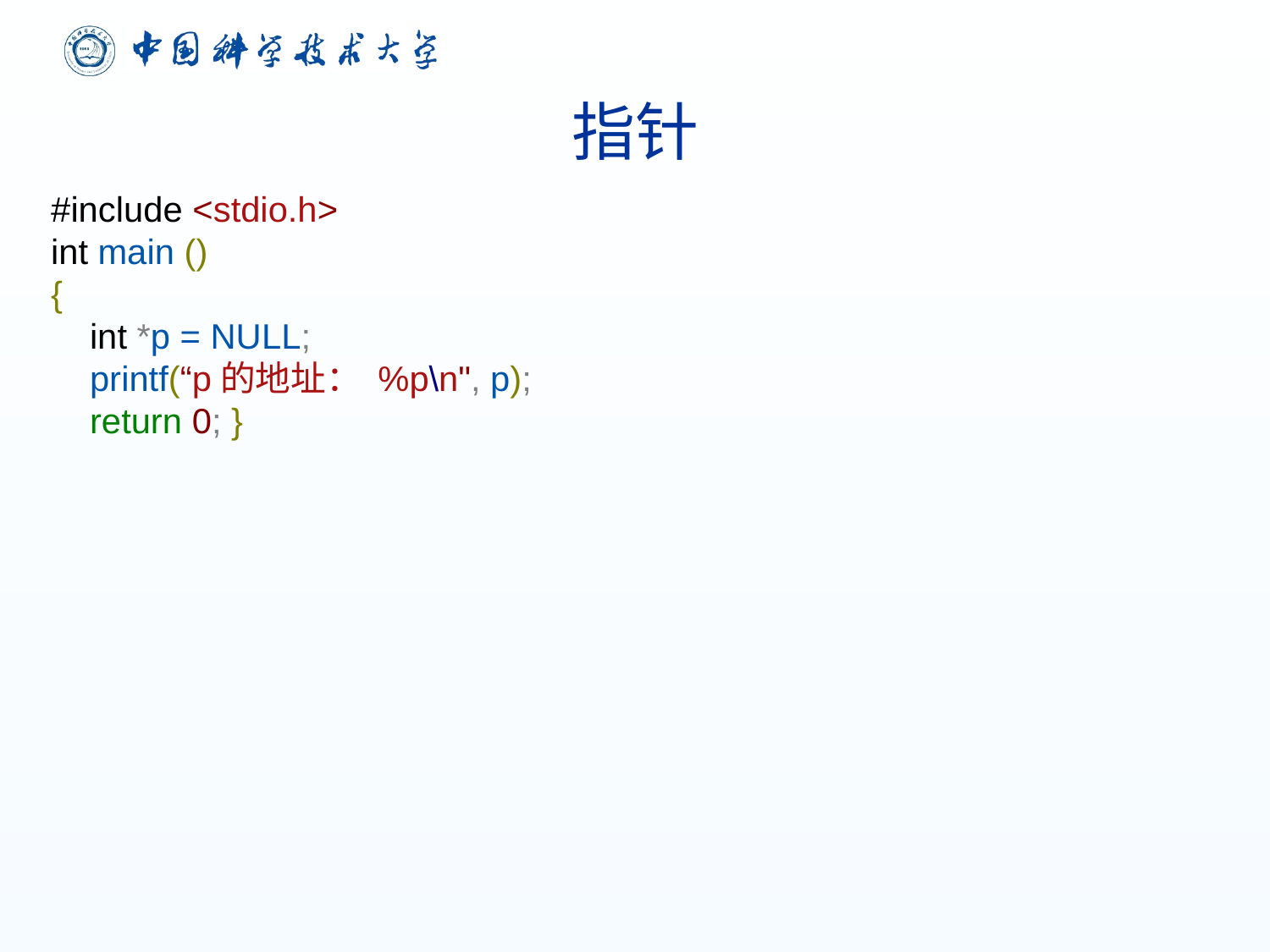

# 指针
#include <stdio.h>
int main ()
{
    int *p = NULL;
    printf(“p的地址： %p\n", p);
    return 0; }